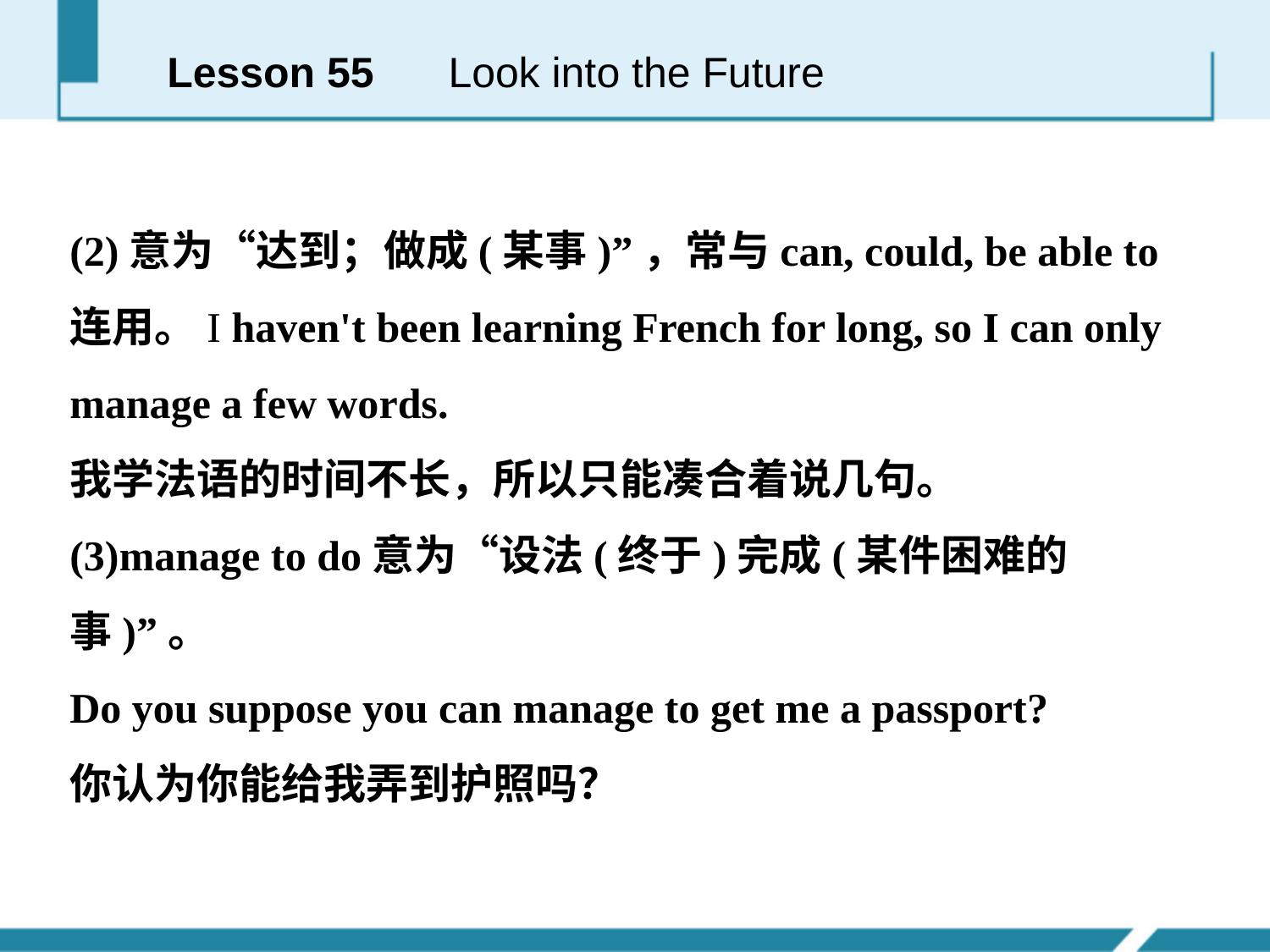

Lesson 55 　Look into the Future

(2)意为“达到；做成(某事)”，常与can, could, be able to连用。I haven't been learning French for long, so I can only manage a few words.
我学法语的时间不长，所以只能凑合着说几句。
(3)manage to do意为“设法(终于)完成(某件困难的事)”。
Do you suppose you can manage to get me a passport?
你认为你能给我弄到护照吗？